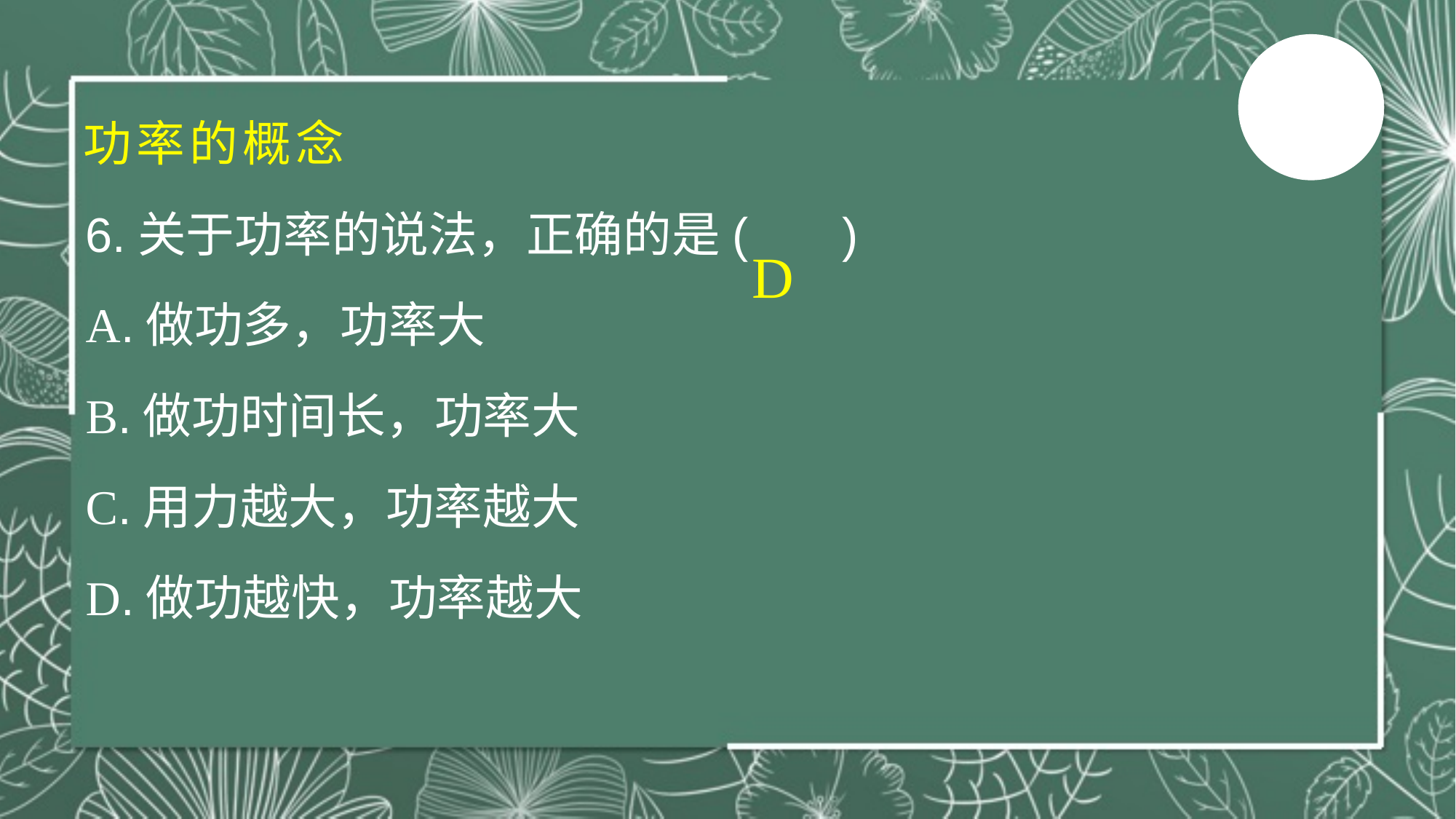

# 功率的概念
D
6.关于功率的说法，正确的是(       )
A.做功多，功率大
B.做功时间长，功率大
C.用力越大，功率越大
D.做功越快，功率越大